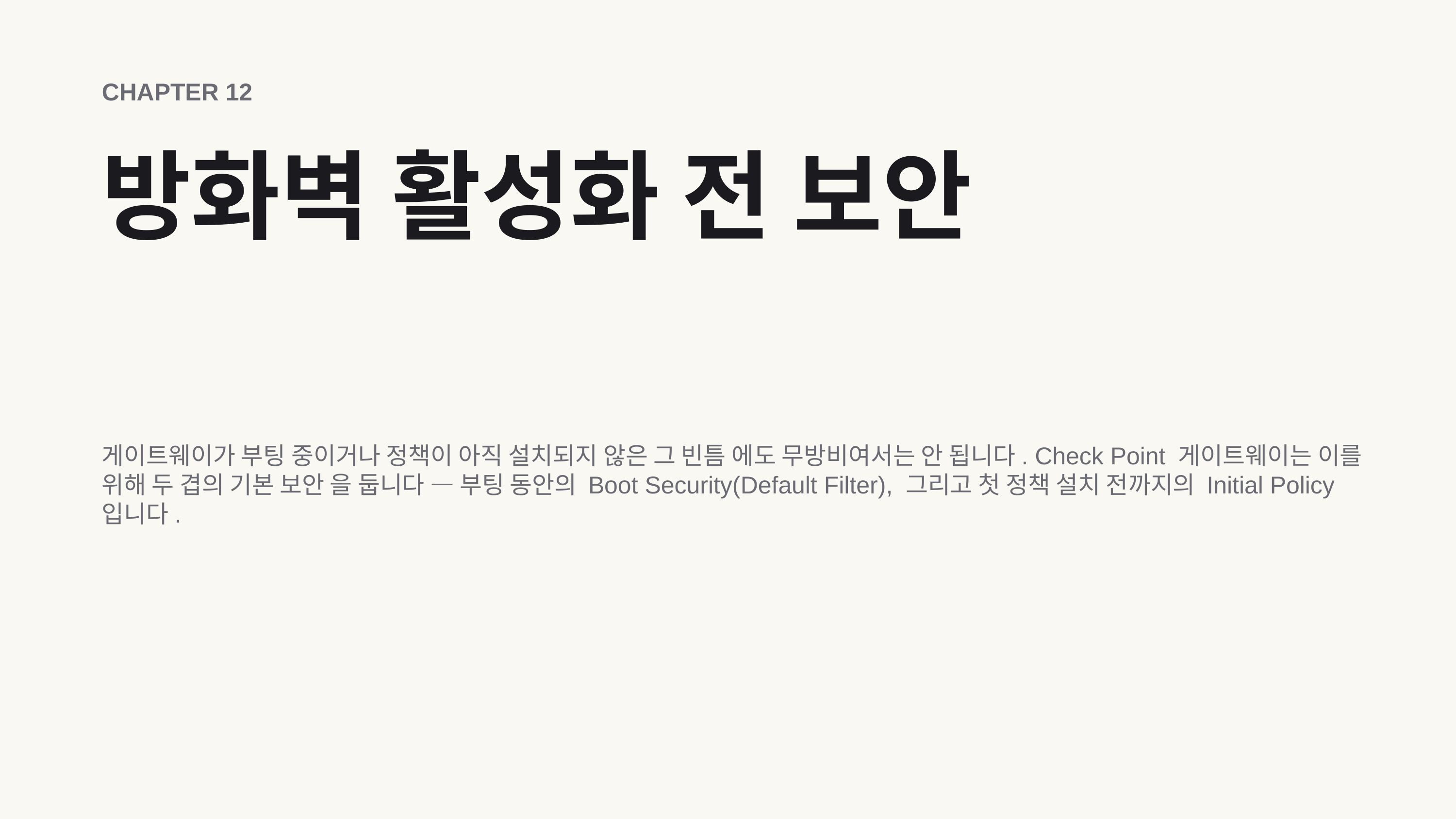

CHAPTER 12
방화벽 활성화 전 보안
게이트웨이가 부팅 중이거나 정책이 아직 설치되지 않은 그 빈틈 에도 무방비여서는 안 됩니다. Check Point 게이트웨이는 이를 위해 두 겹의 기본 보안 을 둡니다 — 부팅 동안의 Boot Security(Default Filter), 그리고 첫 정책 설치 전까지의 Initial Policy 입니다.